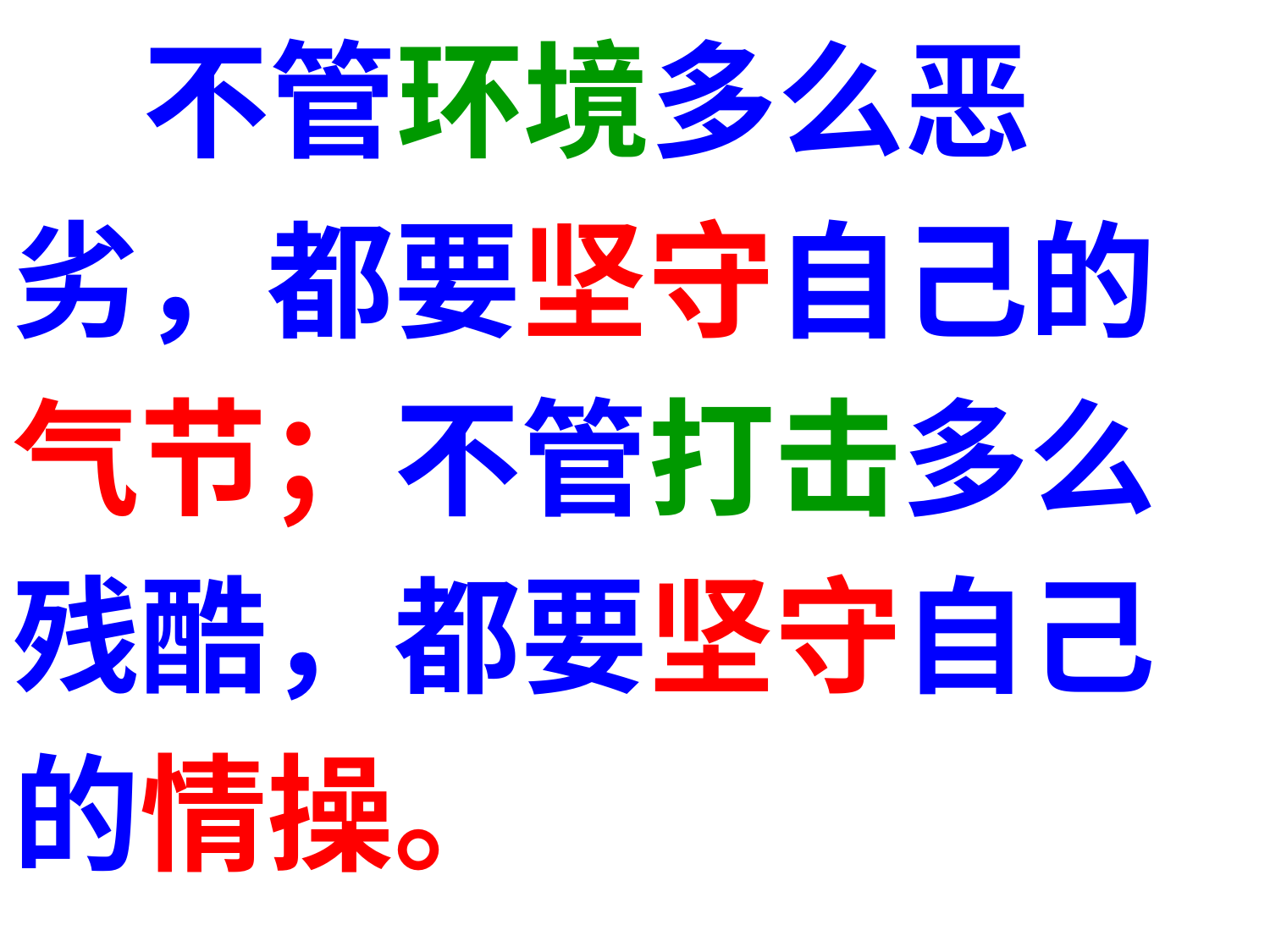

不管环境多么恶
劣，都要坚守自己的
气节；不管打击多么
残酷，都要坚守自己
的情操。